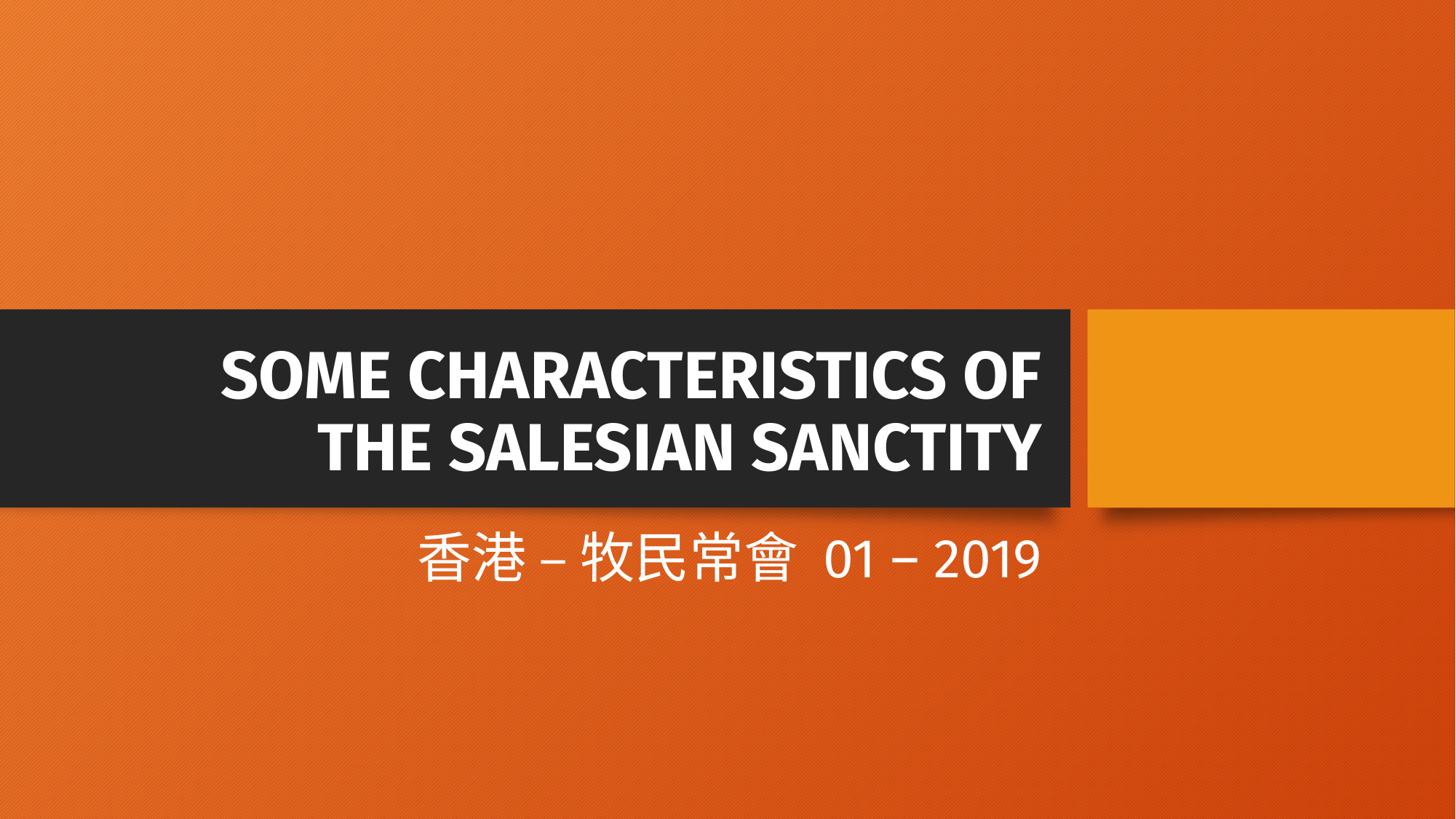

# SOME CHARACTERISTICS OF THE SALESIAN SANCTITY
香港 – 牧民常會 01 – 2019